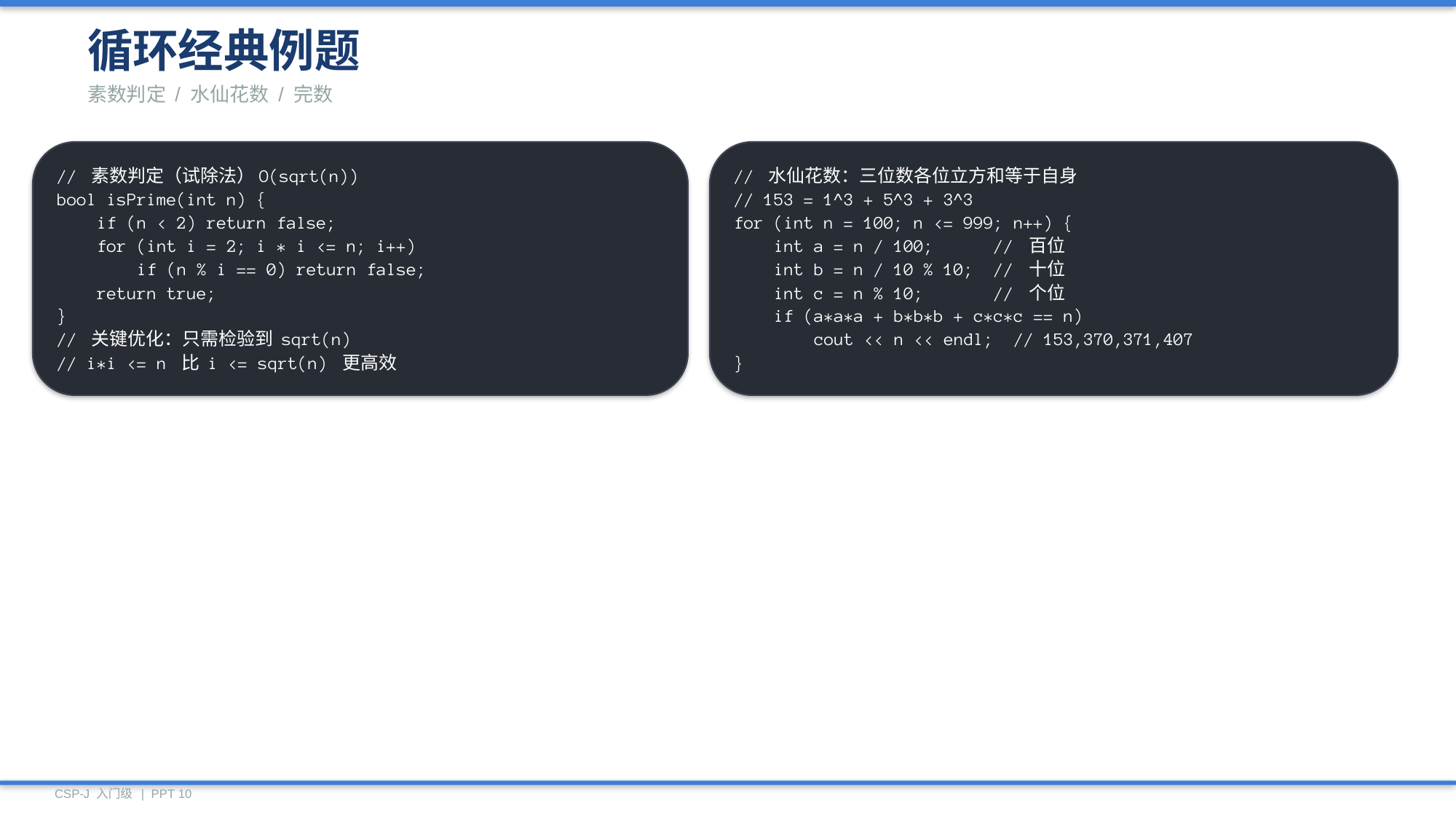

循环经典例题
素数判定 / 水仙花数 / 完数
// 素数判定（试除法）O(sqrt(n))
bool isPrime(int n) {
    if (n < 2) return false;
    for (int i = 2; i * i <= n; i++)
        if (n % i == 0) return false;
    return true;
}
// 关键优化：只需检验到 sqrt(n)
// i*i <= n 比 i <= sqrt(n) 更高效
// 水仙花数：三位数各位立方和等于自身
// 153 = 1^3 + 5^3 + 3^3
for (int n = 100; n <= 999; n++) {
    int a = n / 100;      // 百位
    int b = n / 10 % 10;  // 十位
    int c = n % 10;       // 个位
    if (a*a*a + b*b*b + c*c*c == n)
        cout << n << endl;  // 153,370,371,407
}

CSP-J 入门级  |  PPT 10